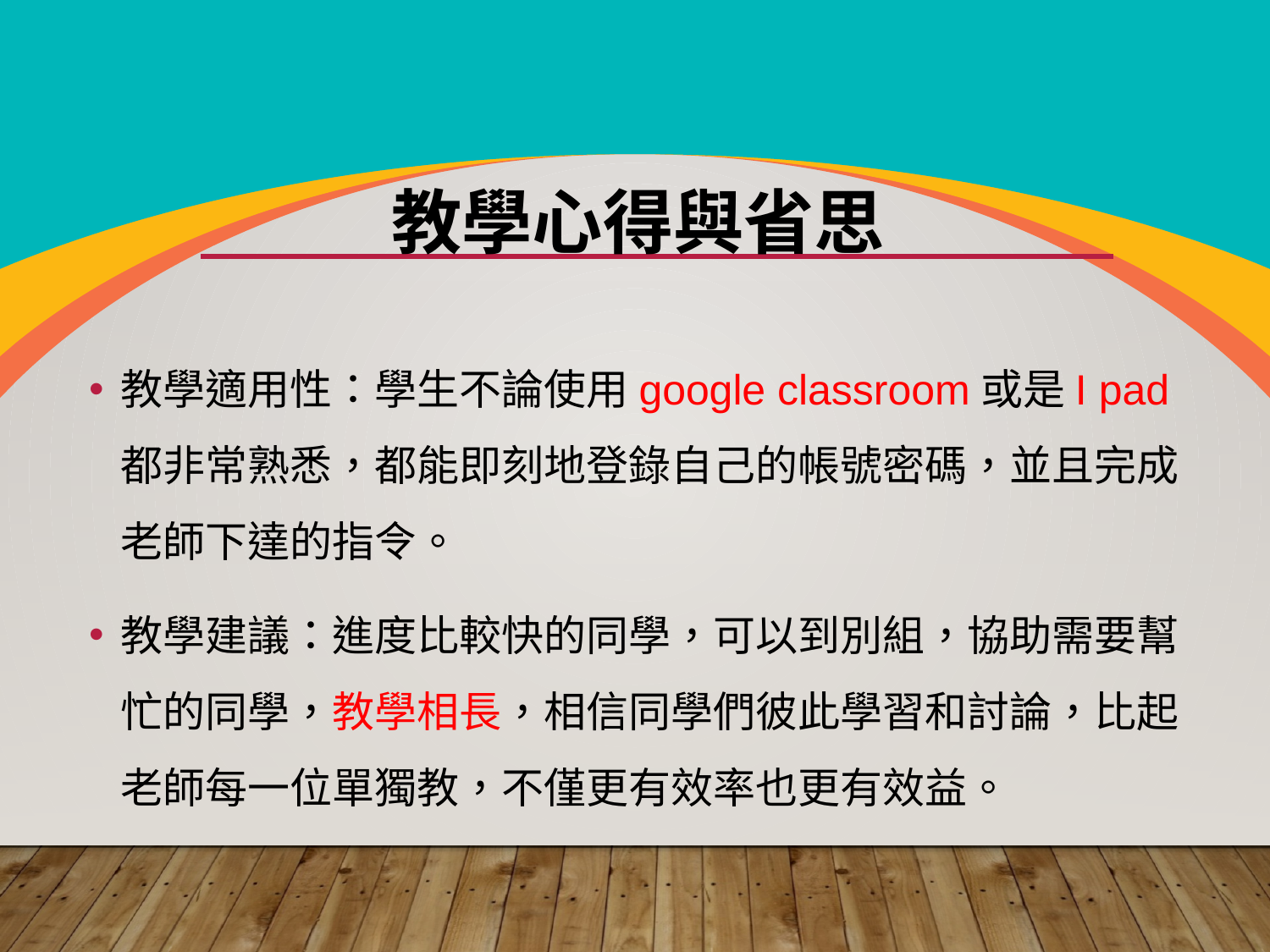

# 教學心得與省思
教學適用性：學生不論使用google classroom或是I pad 都非常熟悉，都能即刻地登錄自己的帳號密碼，並且完成老師下達的指令。
教學建議：進度比較快的同學，可以到別組，協助需要幫忙的同學，教學相長，相信同學們彼此學習和討論，比起老師每一位單獨教，不僅更有效率也更有效益。